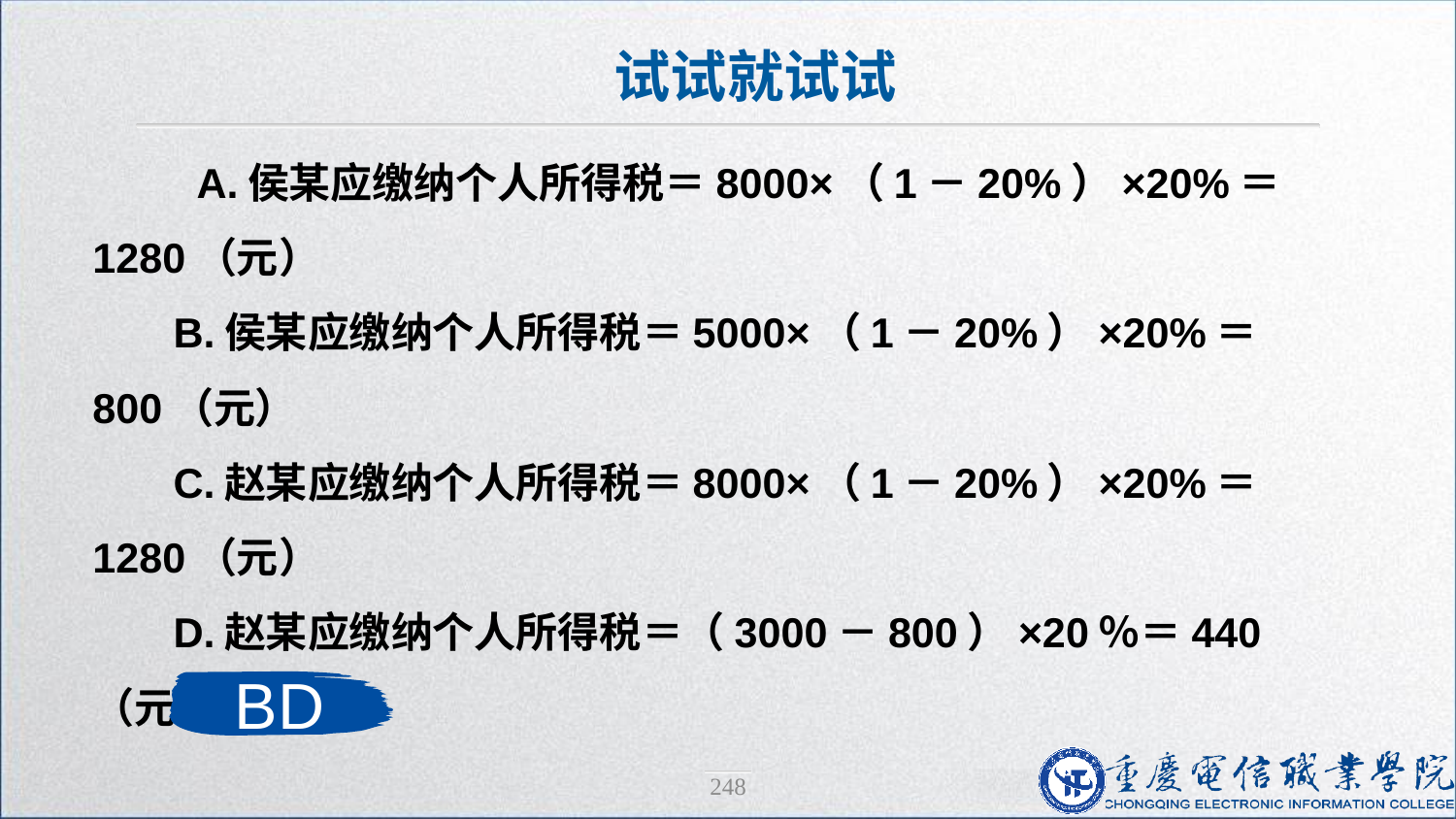

试试就试试
  A.侯某应缴纳个人所得税＝8000×（1－20%）×20%＝1280（元）
B.侯某应缴纳个人所得税＝5000×（1－20%）×20%＝800（元）
C.赵某应缴纳个人所得税＝8000×（1－20%）×20%＝1280（元）
D.赵某应缴纳个人所得税＝（3000－800）×20％＝440（元）

BD

248